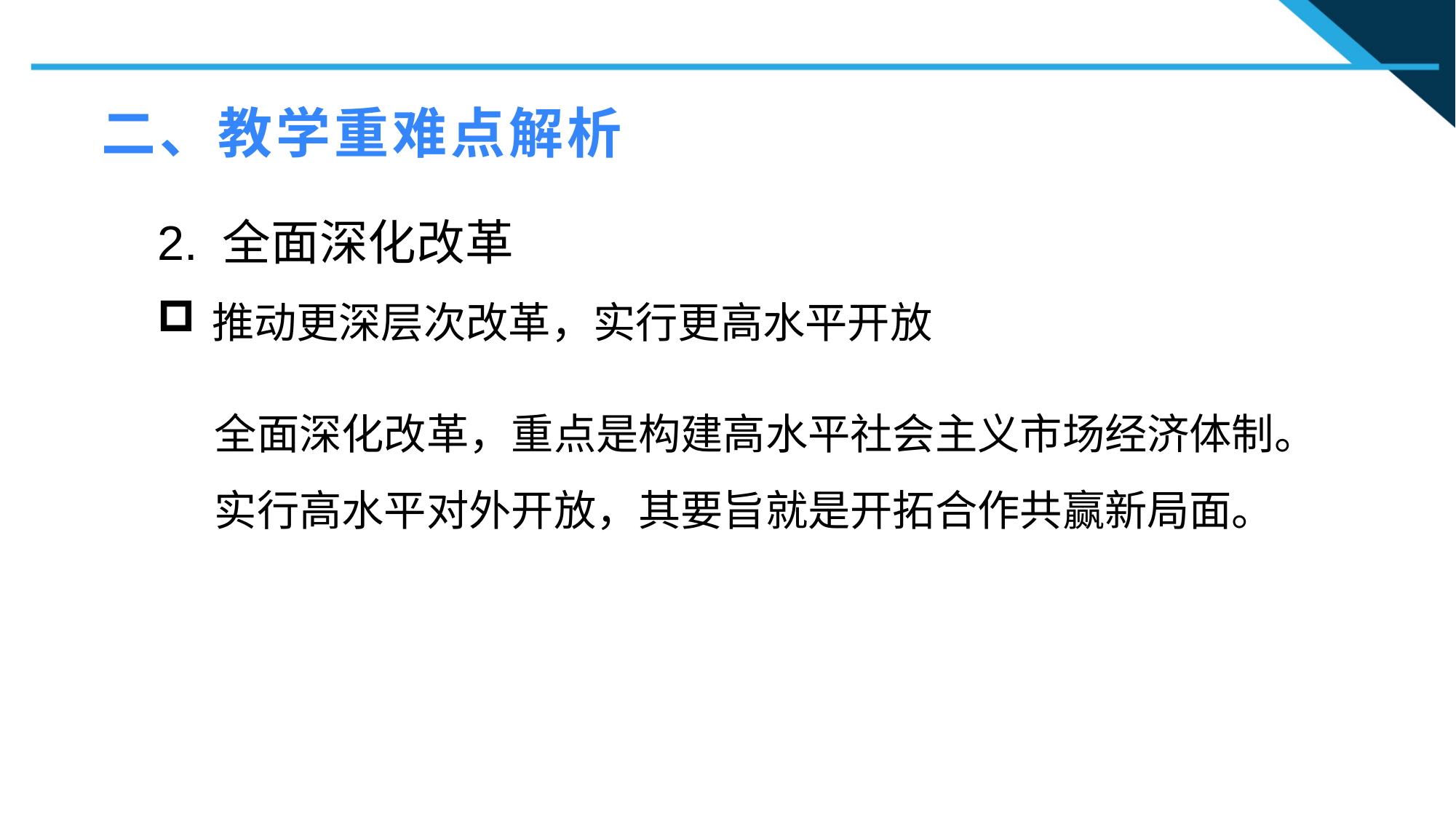

二、教学重难点解析
2. 全面深化改革
推动更深层次改革，实行更高水平开放
1
   全面深化改革，重点是构建高水平社会主义市场经济体制。
   实行高水平对外开放，其要旨就是开拓合作共赢新局面。
2
2
n